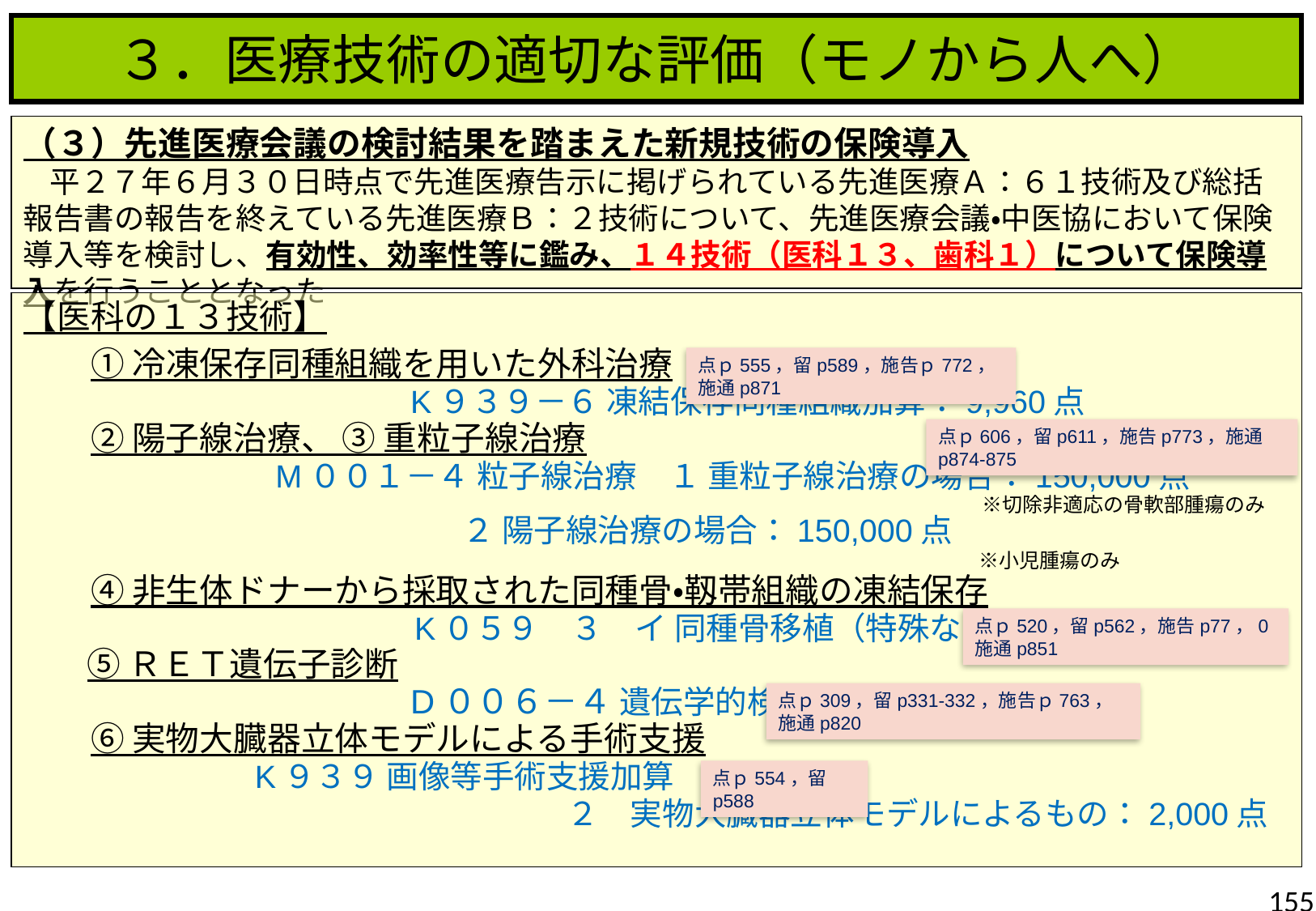

３．医療技術の適切な評価（モノから人へ）
（３）先進医療会議の検討結果を踏まえた新規技術の保険導入
　平２７年６月３０日時点で先進医療告示に掲げられている先進医療Ａ：６１技術及び総括報告書の報告を終えている先進医療Ｂ：２技術について、先進医療会議・中医協において保険導入等を検討し、有効性、効率性等に鑑み、１４技術（医科１３、歯科１）について保険導入を行うこととなった

【医科の１３技術】
　　① 冷凍保存同種組織を用いた外科治療
　　　　　　　　　　　 K９３９－６ 凍結保存同種組織加算：9,960点
　　② 陽子線治療、 ③ 重粒子線治療
                  　　　M００１－４ 粒子線治療　１ 重粒子線治療の場合：150,000点
　　　　　　　　　　　　　　　　　　　　　　　　　　　　　　※切除非適応の骨軟部腫瘍のみ
                                                             ２ 陽子線治療の場合：150,000点
　　　　　　　　　　　　　　　　　　　　　　　　　　　　　　　　　　　　　　　　　　　　　　　 ※小児腫瘍のみ
　　④ 非生体ドナーから採取された同種骨・靱帯組織の凍結保存
　　　　　　　　　　　　K０５９　３　イ 同種骨移植（特殊なもの）：24,370点
　　⑤ ＲＥＴ遺伝子診断
　　　　　　　　　　　 D００６－４ 遺伝学的検査：3,880点
　　⑥ 実物大臓器立体モデルによる手術支援
                          K９３９ 画像等手術支援加算
　　　　　　　　　　　　　　　　　２　実物大臓器立体モデルによるもの：2,000点
点ｐ555，留p589，施告ｐ772，施通p871
点ｐ606，留p611，施告p773，施通p874-875
点ｐ520，留p562，施告p77，0施通p851
点ｐ309，留p331-332，施告ｐ763，施通p820
点ｐ554，留p588
155